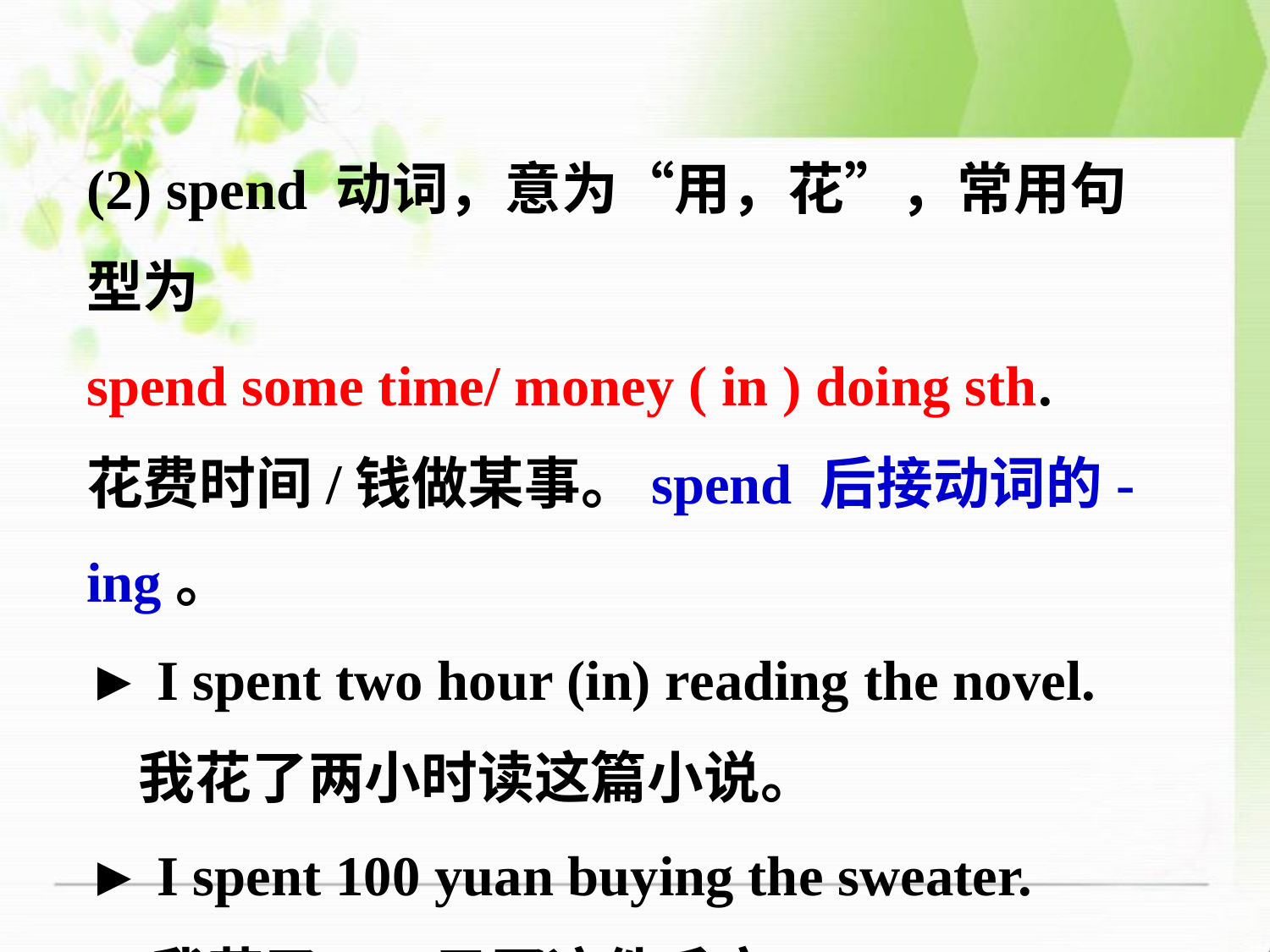

(2) spend 动词，意为“用，花”，常用句型为
spend some time/ money ( in ) doing sth.
花费时间/钱做某事。spend 后接动词的-ing。
► I spent two hour (in) reading the novel.
   我花了两小时读这篇小说。
► I spent 100 yuan buying the sweater.
    我花了100元买这件毛衣。